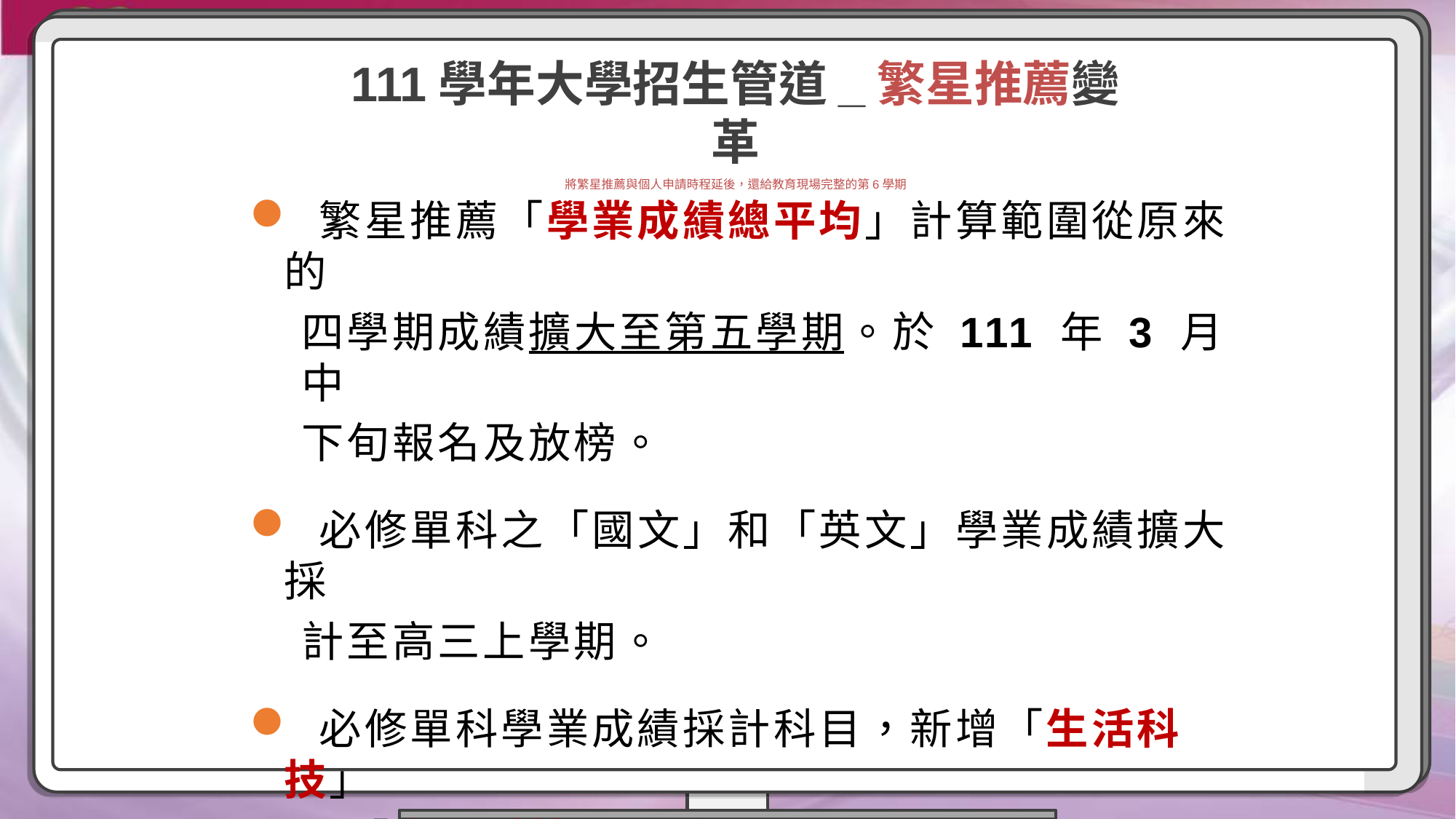

111學年大學招生管道_繁星推薦變革
將繁星推薦與個人申請時程延後，還給教育現場完整的第6學期
 繁星推薦「學業成績總平均」計算範圍從原來的
四學期成績擴大至第五學期。於 111 年 3 月中
下旬報名及放榜。
 必修單科之「國文」和「英文」學業成績擴大採
計至高三上學期。
 必修單科學業成績採計科目，新增「生活科技」
與「資訊科技」兩科。